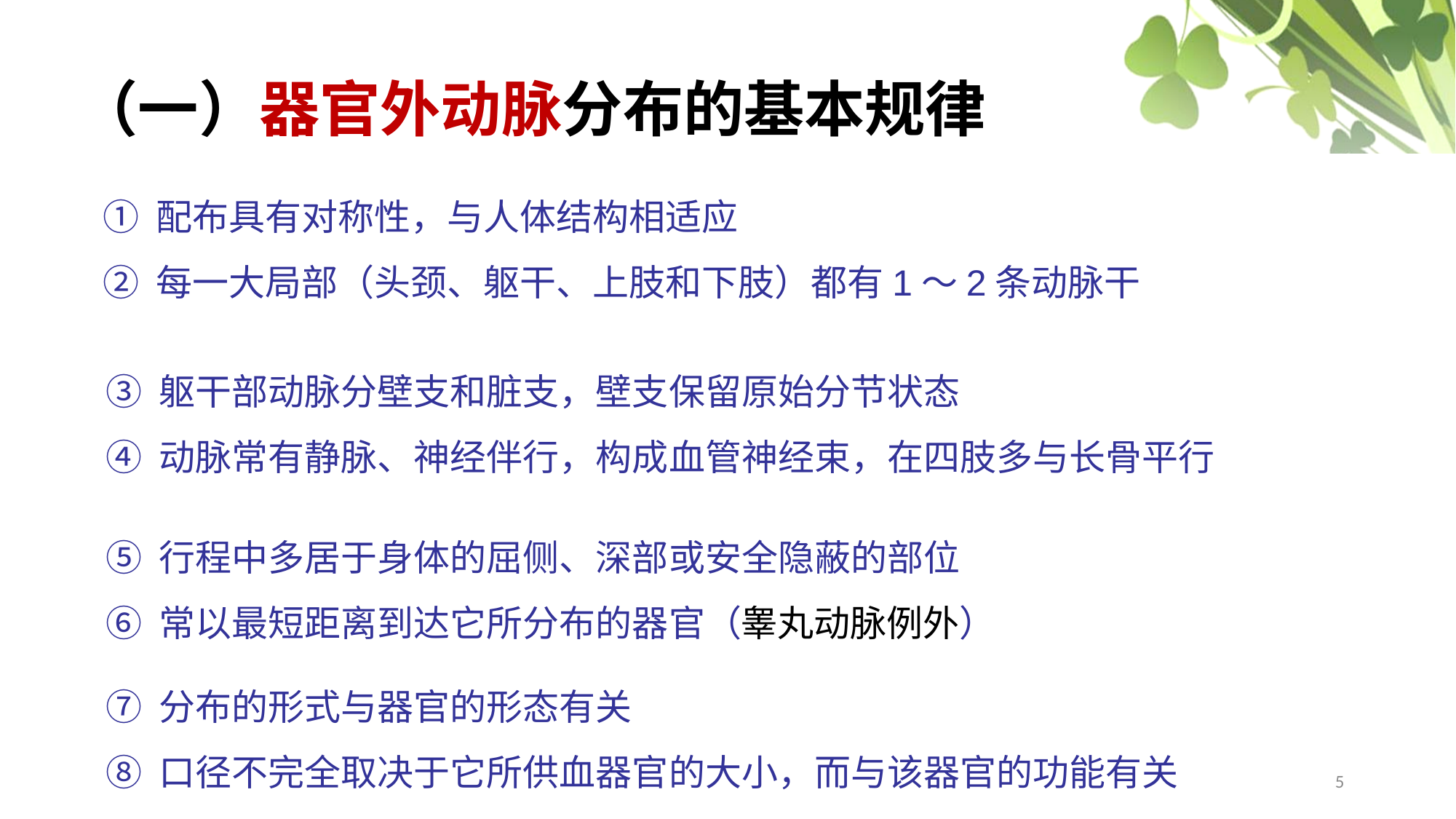

（一）器官外动脉分布的基本规律
① 配布具有对称性，与人体结构相适应
② 每一大局部（头颈、躯干、上肢和下肢）都有1～2条动脉干
③ 躯干部动脉分壁支和脏支，壁支保留原始分节状态
④ 动脉常有静脉、神经伴行，构成血管神经束，在四肢多与长骨平行
⑤ 行程中多居于身体的屈侧、深部或安全隐蔽的部位
⑥ 常以最短距离到达它所分布的器官（睾丸动脉例外）
⑦ 分布的形式与器官的形态有关
⑧ 口径不完全取决于它所供血器官的大小，而与该器官的功能有关
5